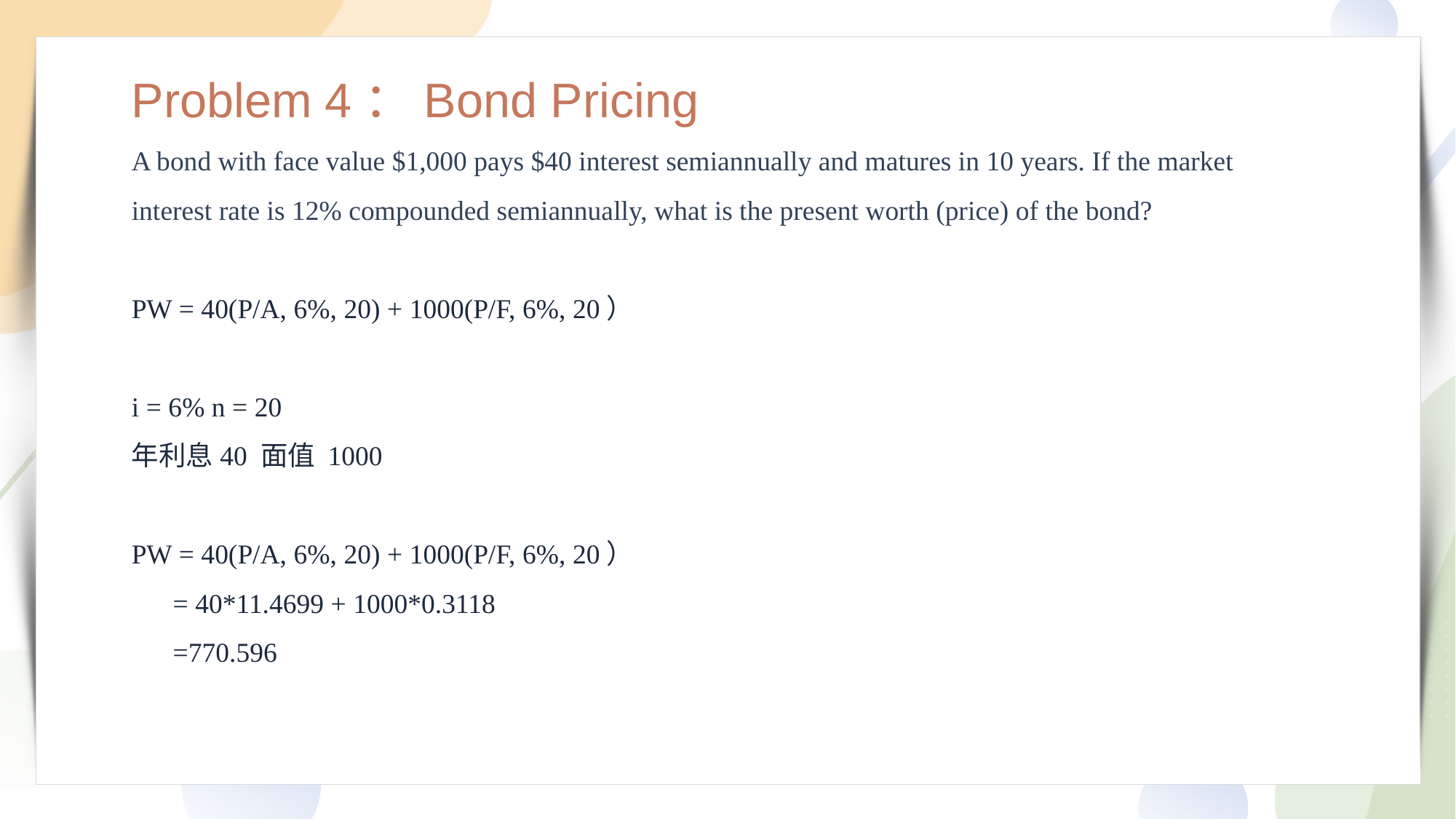

Problem 4：Bond Pricing
A bond with face value $1,000 pays $40 interest semiannually and matures in 10 years. If the market interest rate is 12% compounded semiannually, what is the present worth (price) of the bond?

PW = 40(P/A, 6%, 20) + 1000(P/F, 6%, 20）

i = 6% n = 20
年利息40 面值 1000

PW = 40(P/A, 6%, 20) + 1000(P/F, 6%, 20）
      = 40*11.4699 + 1000*0.3118
      =770.596